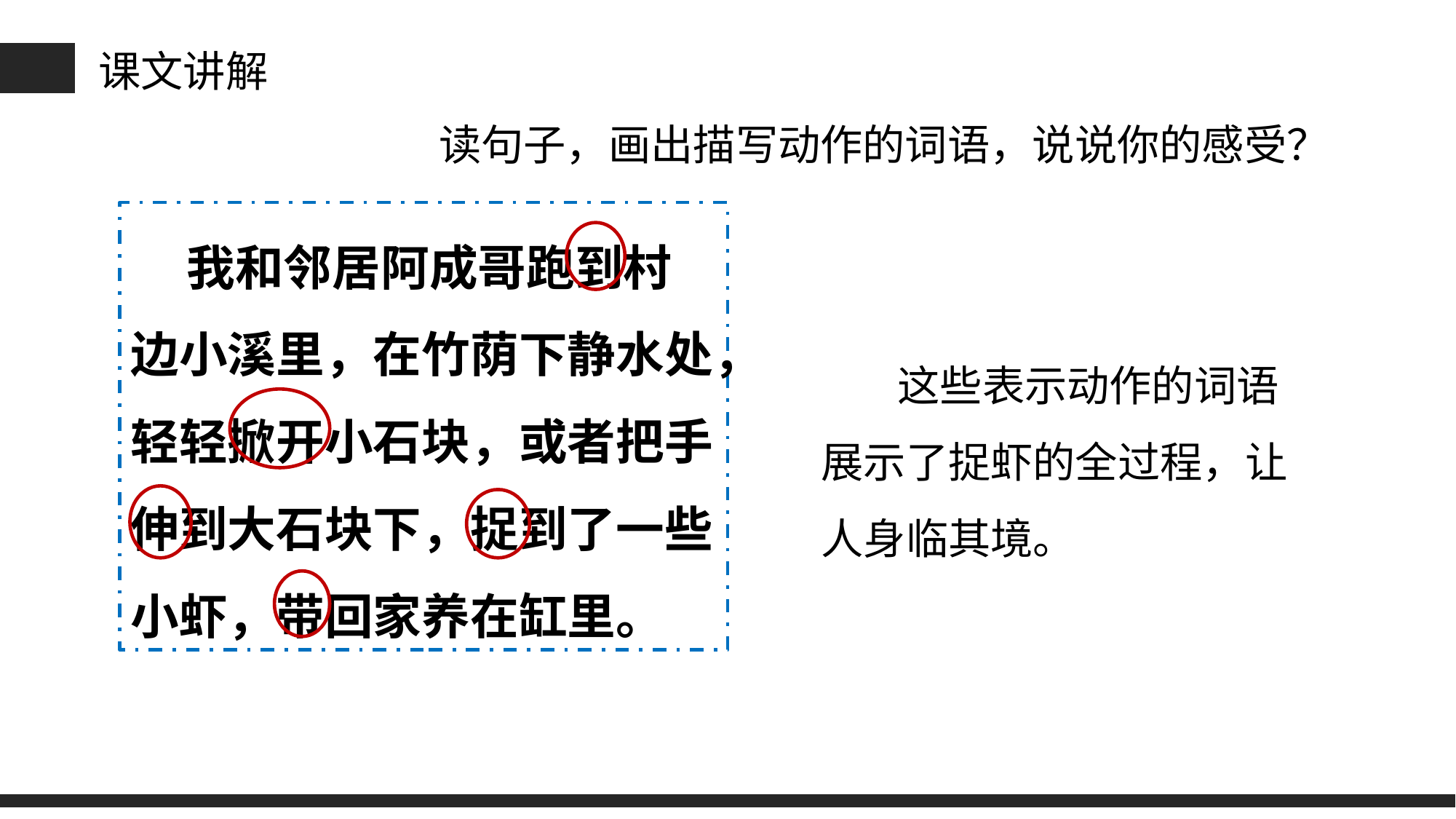

课文讲解
读句子，画出描写动作的词语，说说你的感受？
    我和邻居阿成哥跑到村边小溪里，在竹荫下静水处，轻轻掀开小石块，或者把手伸到大石块下，捉到了一些小虾，带回家养在缸里。

       这些表示动作的词语展示了捉虾的全过程，让人身临其境。